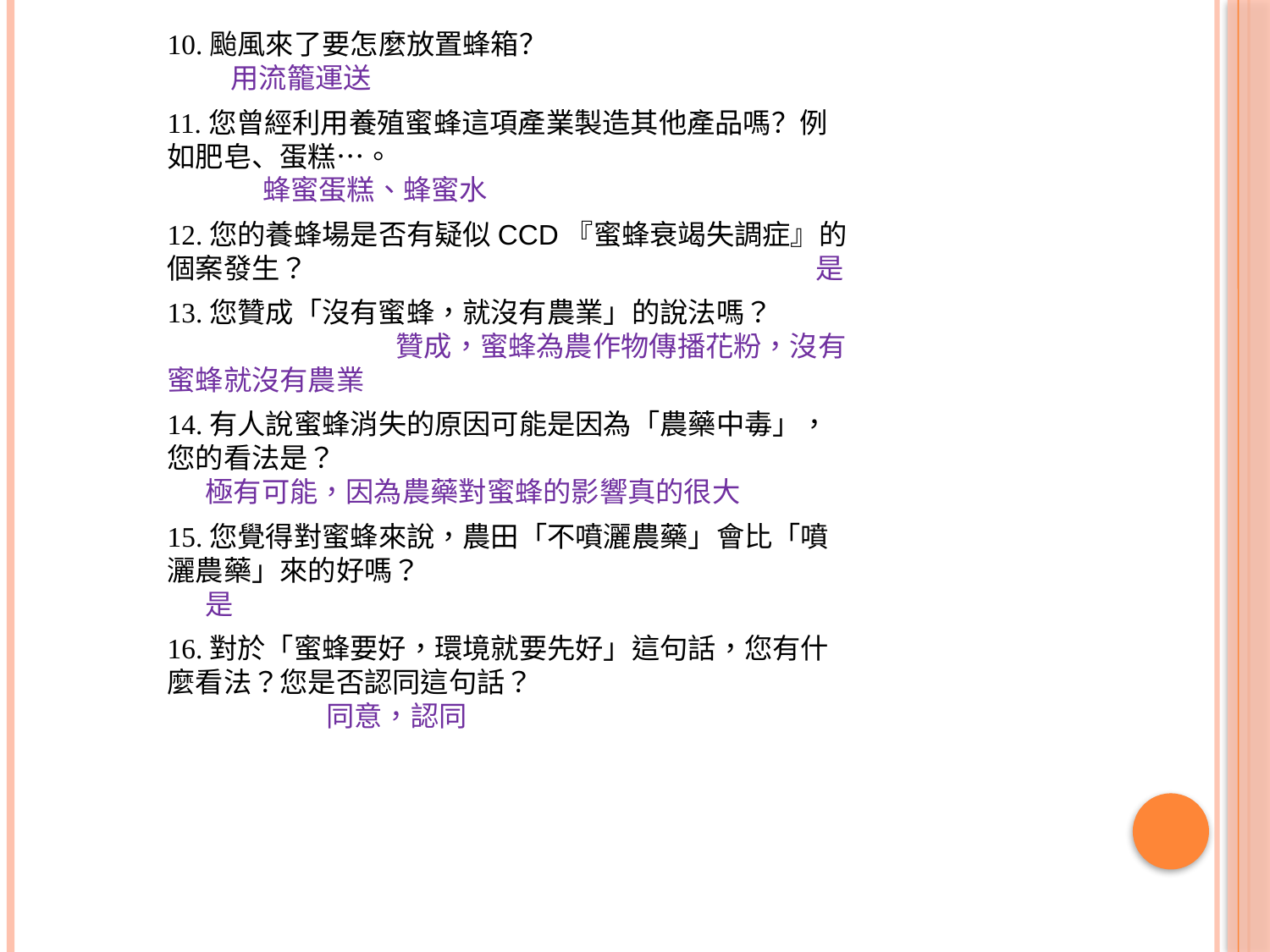

10.颱風來了要怎麼放置蜂箱？                                                           用流籠運送
11.您曾經利用養殖蜜蜂這項產業製造其他產品嗎？例如肥皂、蛋糕…。                                                                                        蜂蜜蛋糕、蜂蜜水
12.您的養蜂場是否有疑似CCD『蜜蜂衰竭失調症』的個案發生？                                                                                是
13.您贊成「沒有蜜蜂，就沒有農業」的說法嗎？                                                  贊成，蜜蜂為農作物傳播花粉，沒有蜜蜂就沒有農業
14.有人說蜜蜂消失的原因可能是因為「農藥中毒」，您的看法是？                                                                                        極有可能，因為農藥對蜜蜂的影響真的很大
15.您覺得對蜜蜂來說，農田「不噴灑農藥」會比「噴灑農藥」來的好嗎？                                                                           是
16.對於「蜜蜂要好，環境就要先好」這句話，您有什麼看法？您是否認同這句話？                                                                            同意，認同